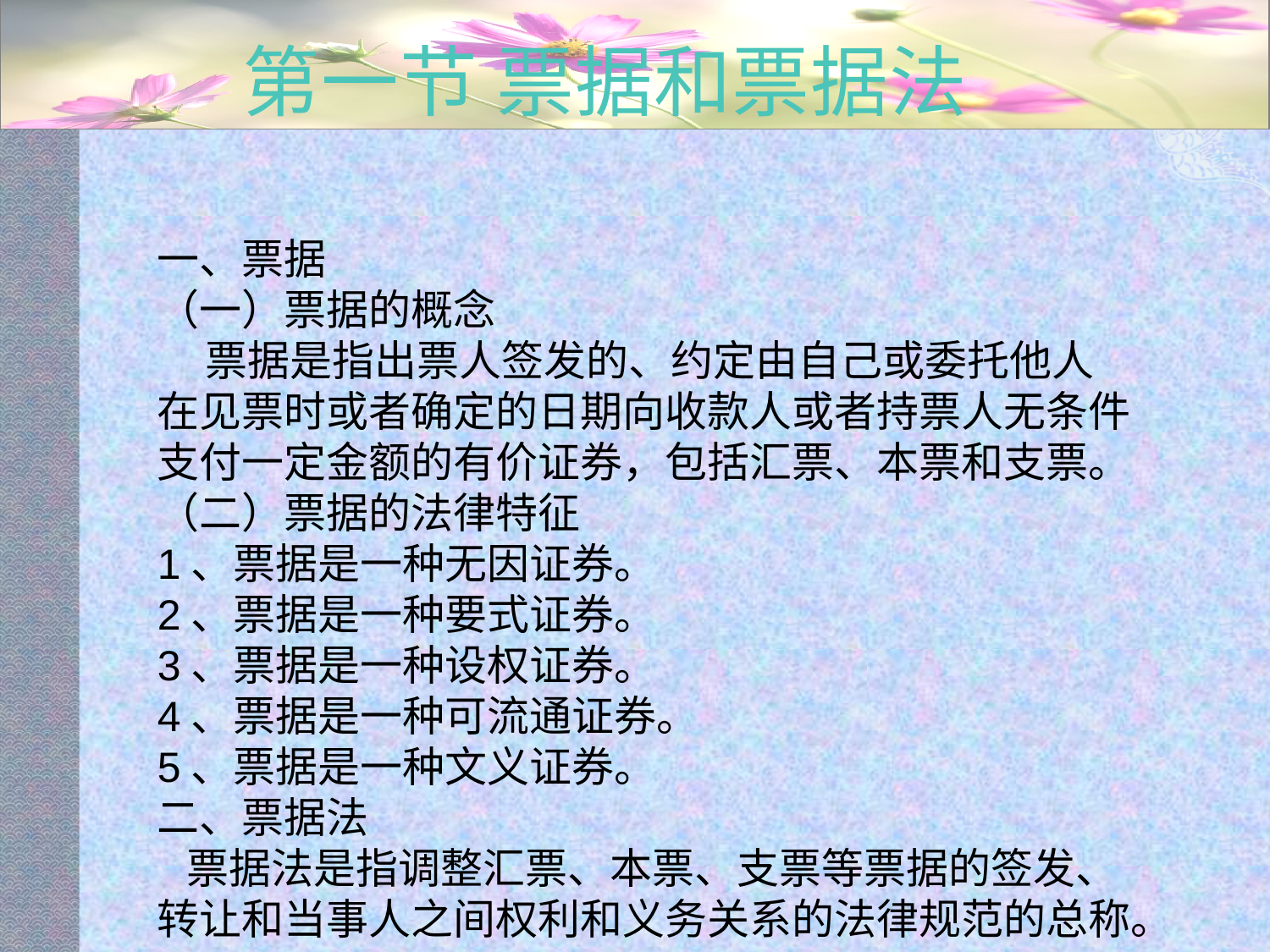

# 第一节 票据和票据法
一、票据
（一）票据的概念
    票据是指出票人签发的、约定由自己或委托他人在见票时或者确定的日期向收款人或者持票人无条件支付一定金额的有价证券，包括汇票、本票和支票。
（二）票据的法律特征
1、票据是一种无因证券。
2、票据是一种要式证券。
3、票据是一种设权证券。
4、票据是一种可流通证券。
5、票据是一种文义证券。
二、票据法
  票据法是指调整汇票、本票、支票等票据的签发、转让和当事人之间权利和义务关系的法律规范的总称。